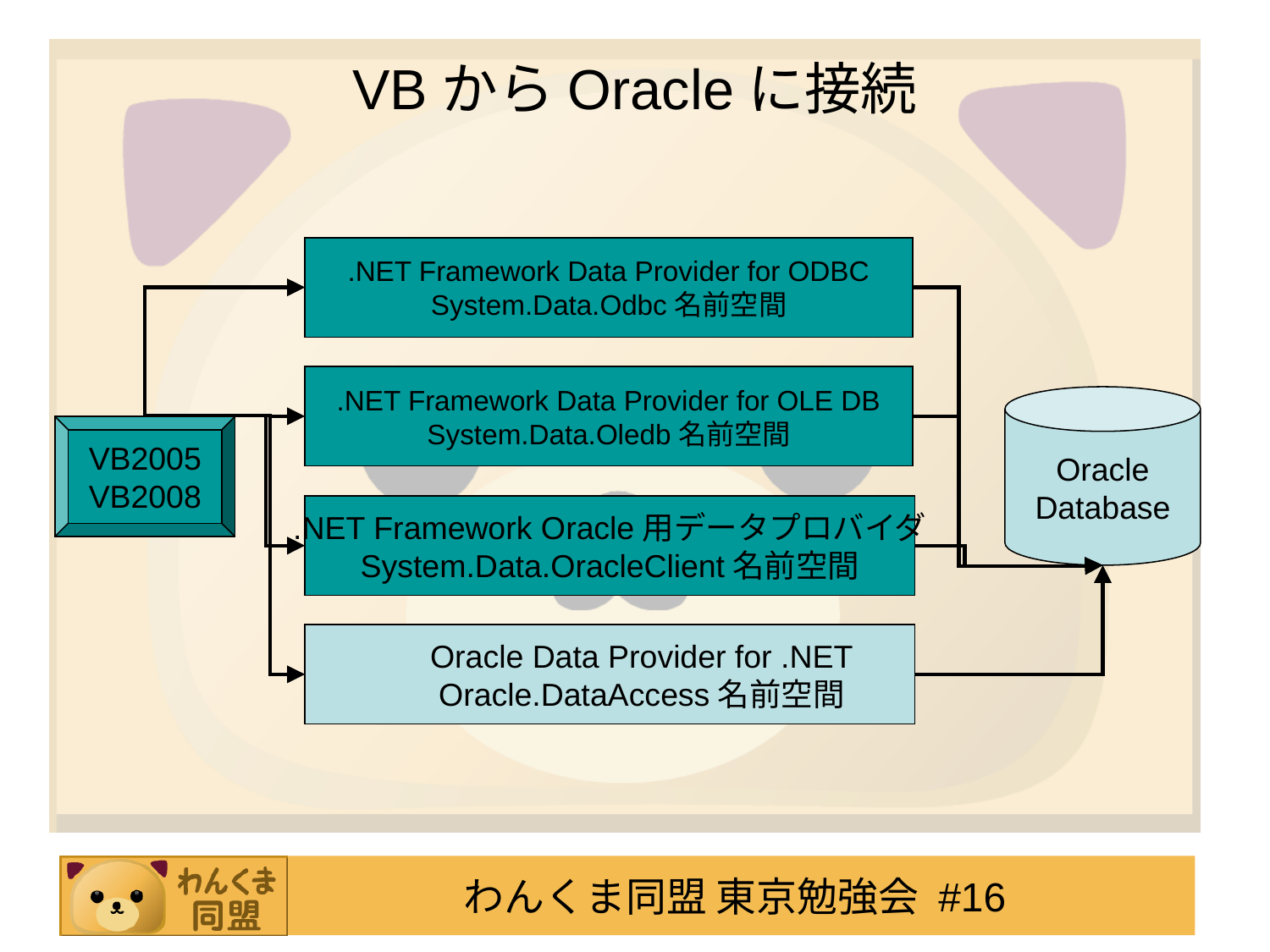

# VBからOracleに接続
.NET Framework Data Provider for ODBC
System.Data.Odbc名前空間
.NET Framework Data Provider for OLE DB
System.Data.Oledb名前空間
Oracle
Database
VB2005
VB2008
.NET Framework Oracle用データプロバイダ
System.Data.OracleClient名前空間
Oracle Data Provider for .NET
Oracle.DataAccess名前空間